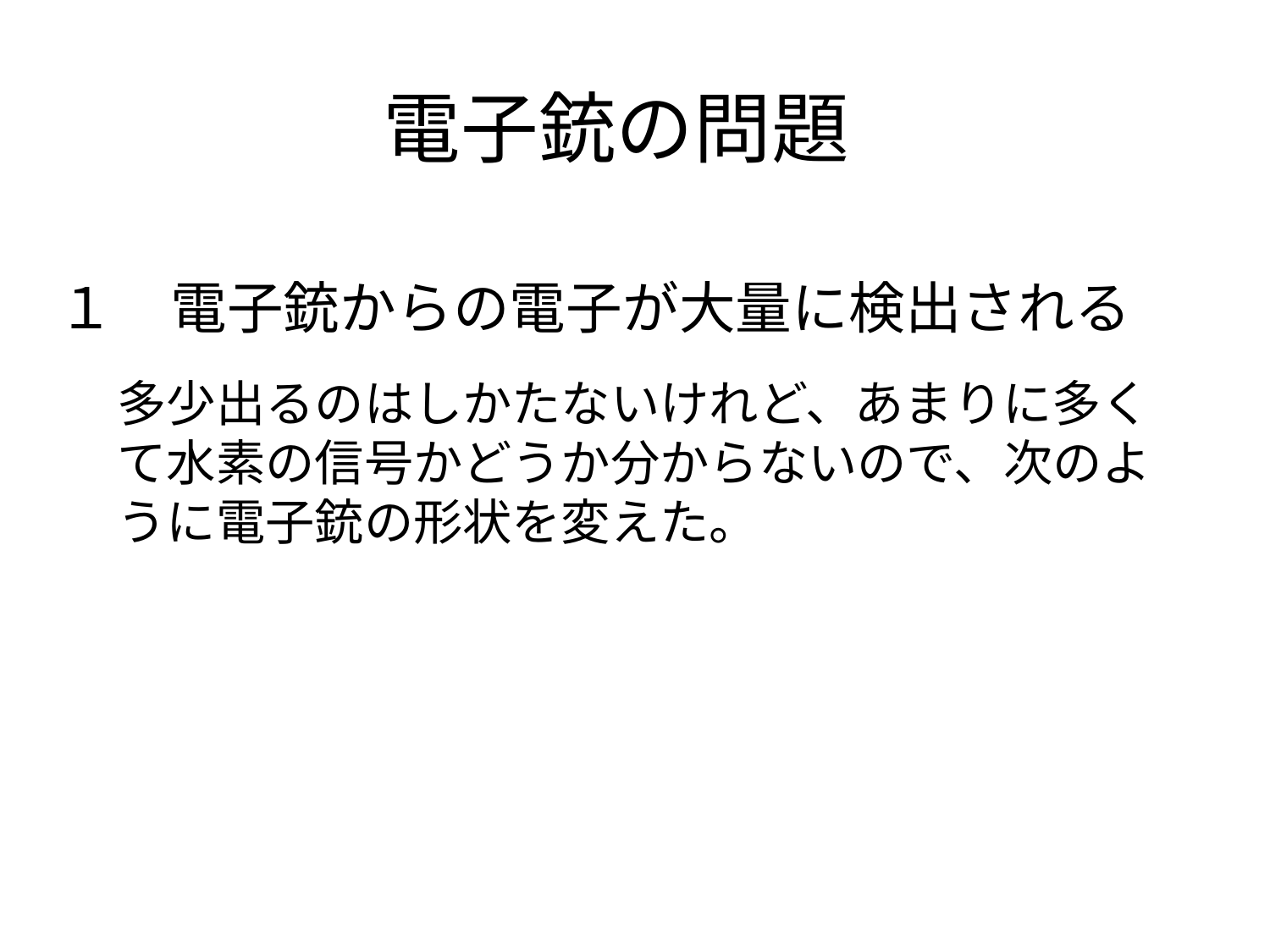

# 電子銃の問題
１　電子銃からの電子が大量に検出される
多少出るのはしかたないけれど、あまりに多くて水素の信号かどうか分からないので、次のように電子銃の形状を変えた。